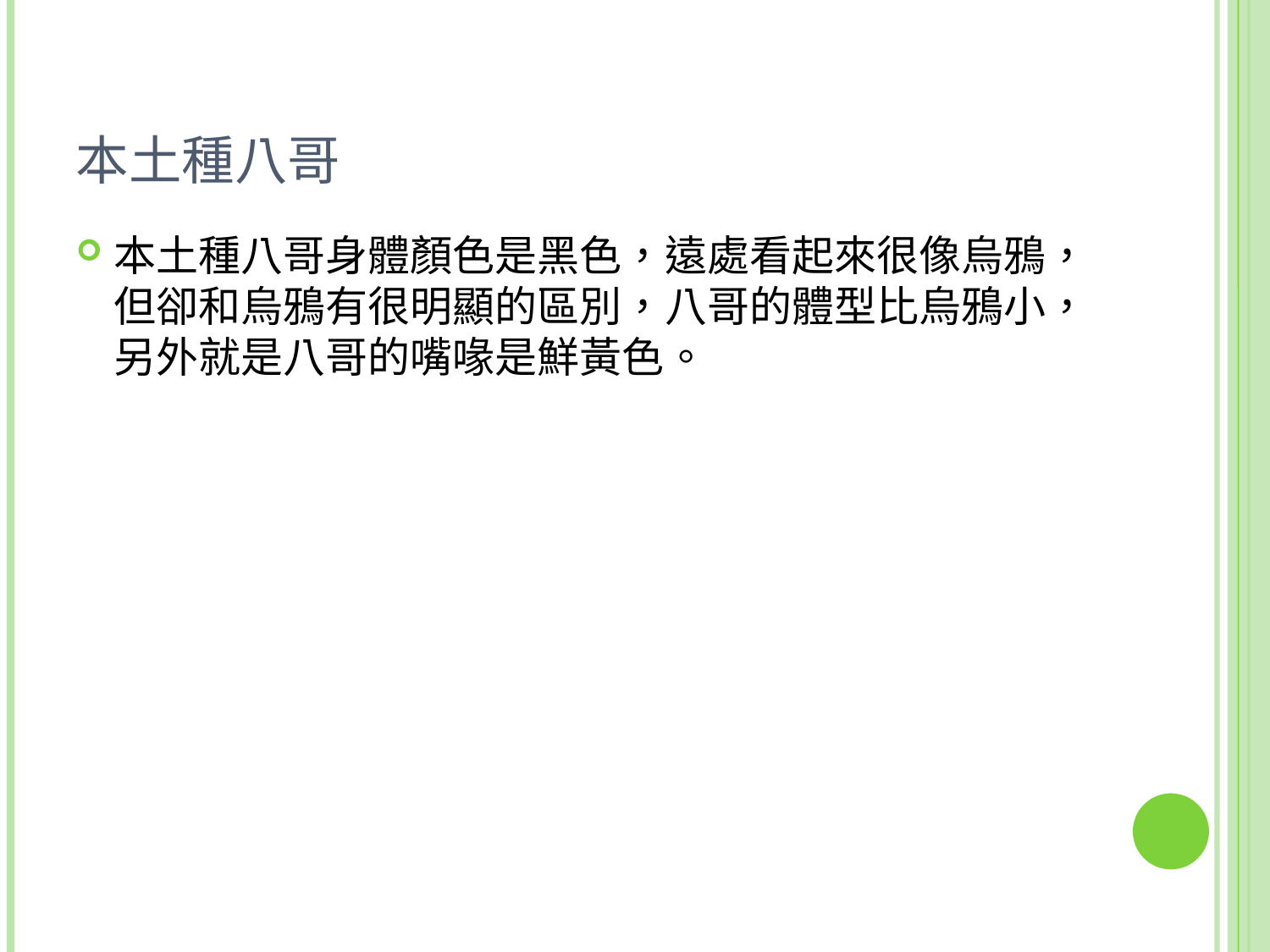

# 本土種八哥
本土種八哥身體顏色是黑色，遠處看起來很像烏鴉，但卻和烏鴉有很明顯的區別，八哥的體型比烏鴉小，另外就是八哥的嘴喙是鮮黃色。